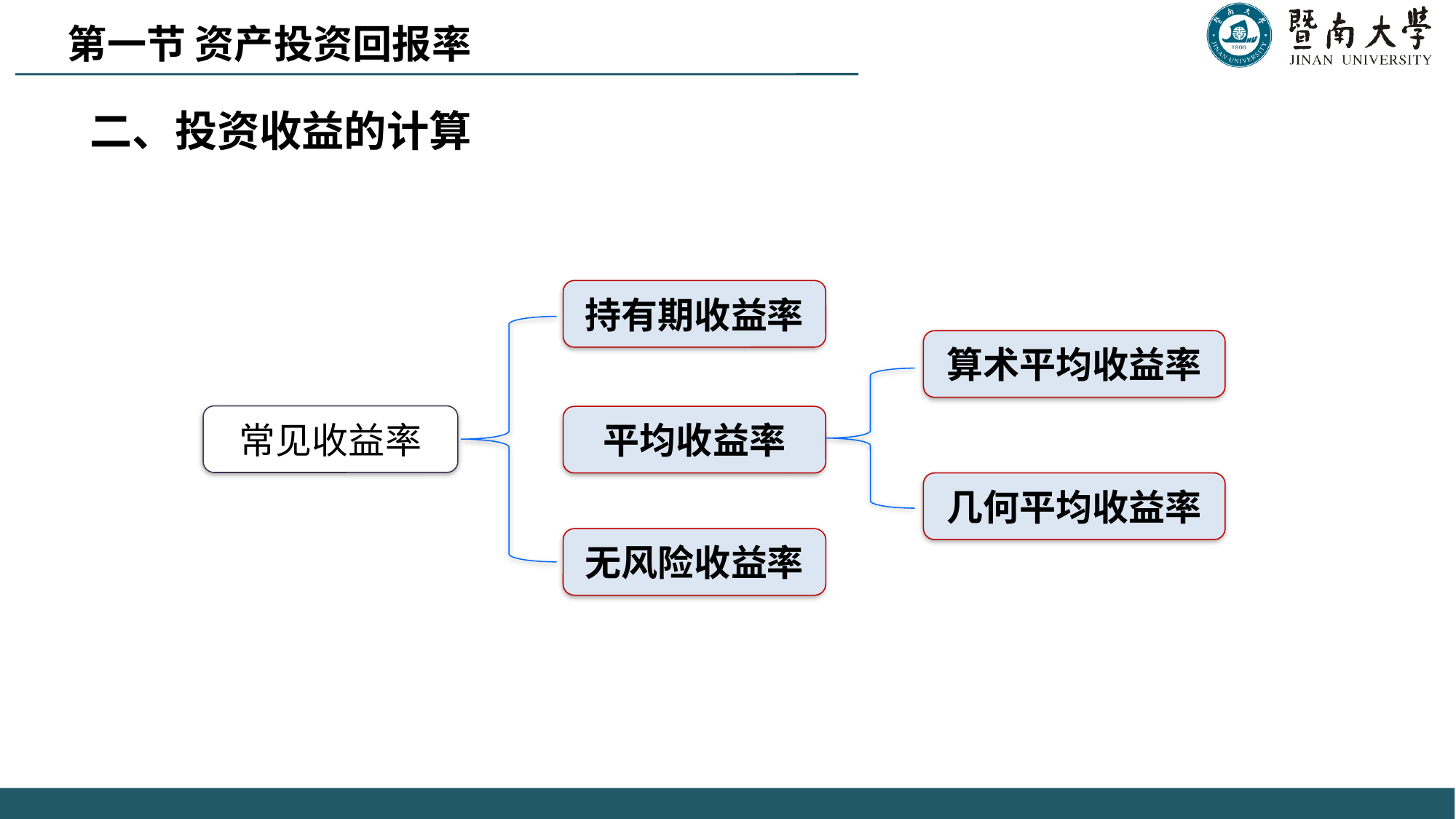

第一节 资产投资回报率
二、投资收益的计算
持有期收益率
平均收益率
无风险收益率

算术平均收益率

常见收益率
几何平均收益率